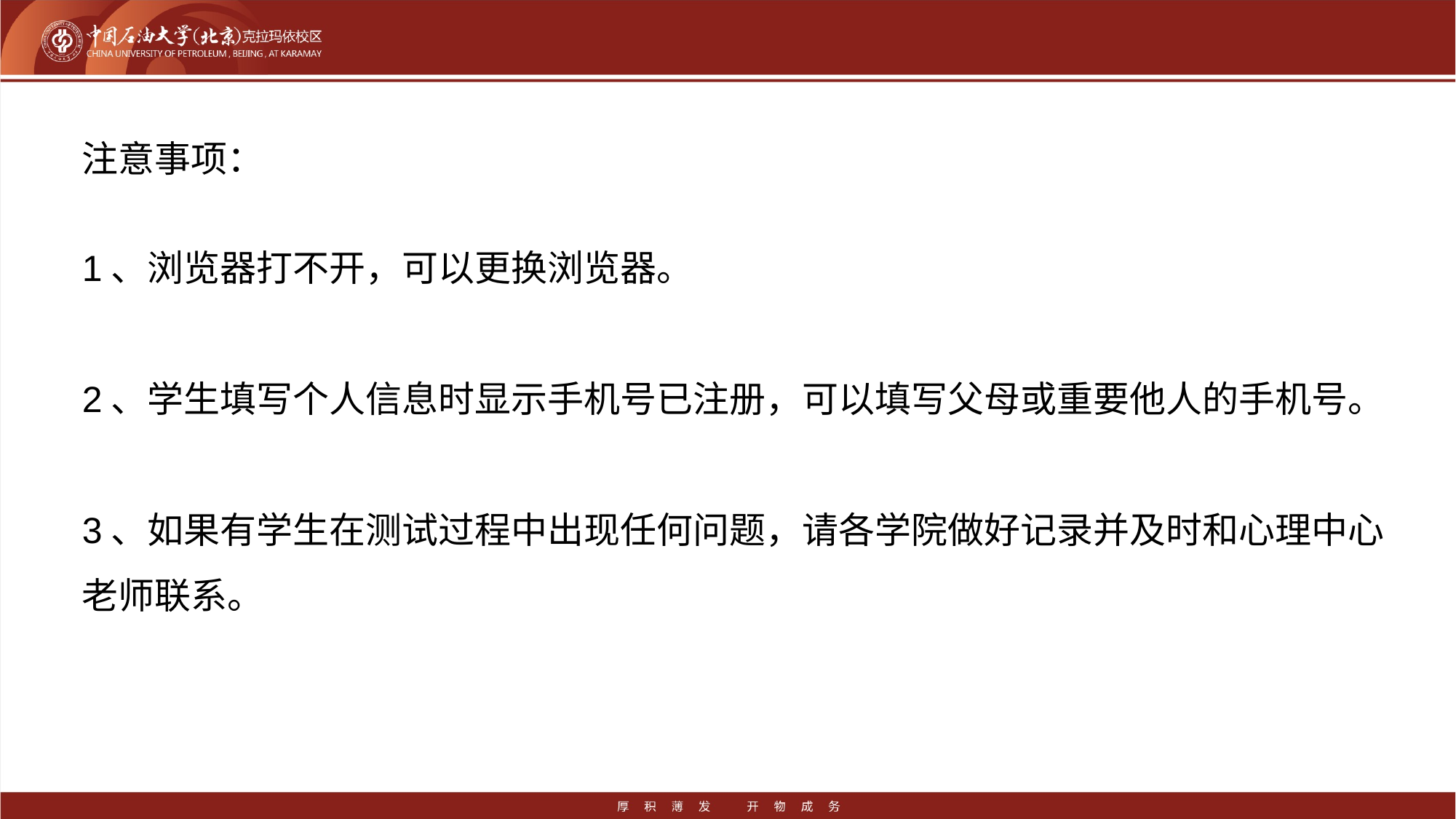

注意事项：

1、浏览器打不开，可以更换浏览器。

2、学生填写个人信息时显示手机号已注册，可以填写父母或重要他人的手机号。

3、如果有学生在测试过程中出现任何问题，请各学院做好记录并及时和心理中心老师联系。